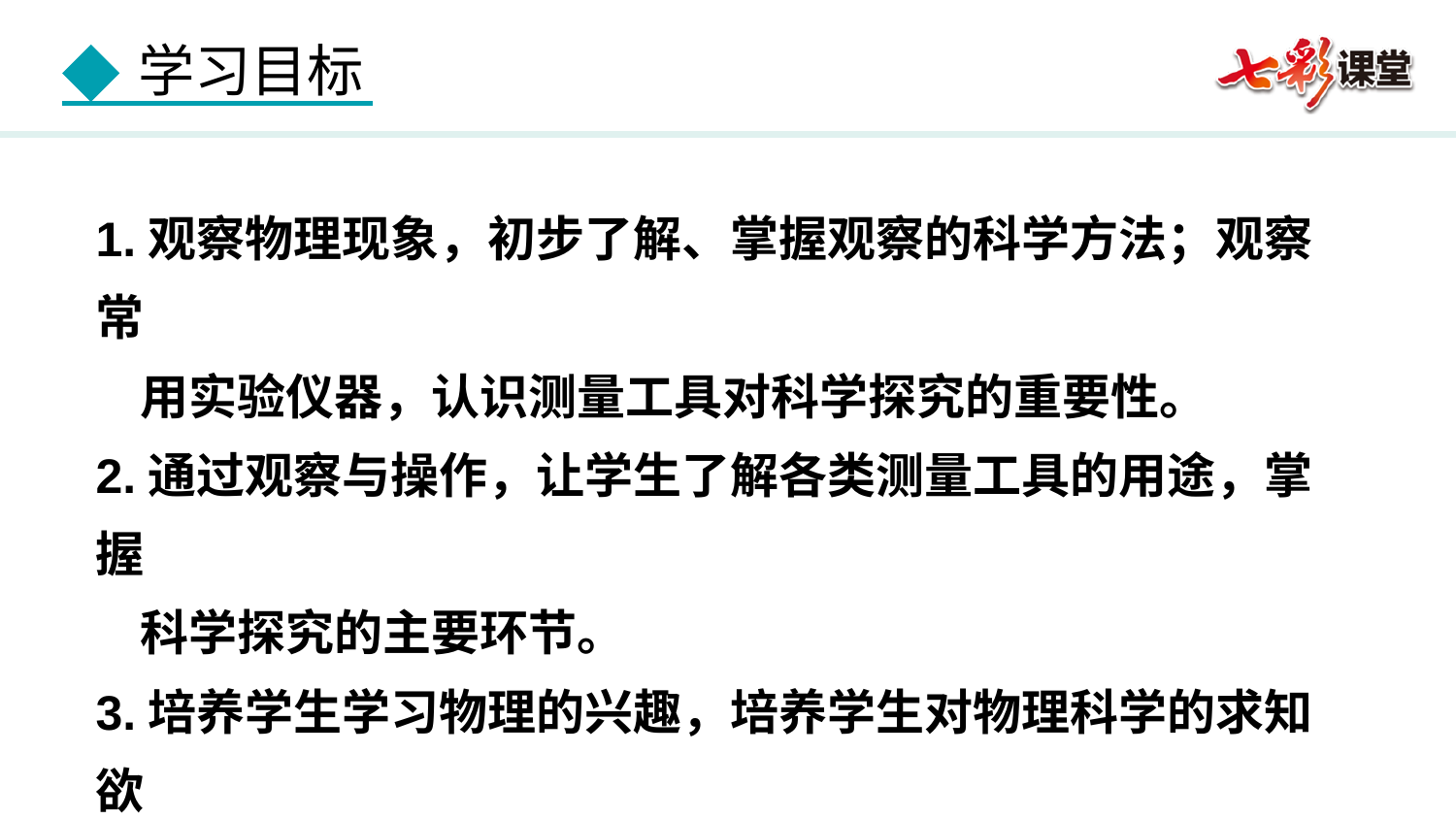

1.观察物理现象，初步了解、掌握观察的科学方法；观察常
   用实验仪器，认识测量工具对科学探究的重要性。
2.通过观察与操作，让学生了解各类测量工具的用途，掌握
   科学探究的主要环节。
3.培养学生学习物理的兴趣，培养学生对物理科学的求知欲
   望；让学生认识到物理与生活的密切联系，乐于探索自然
   现象和规律。